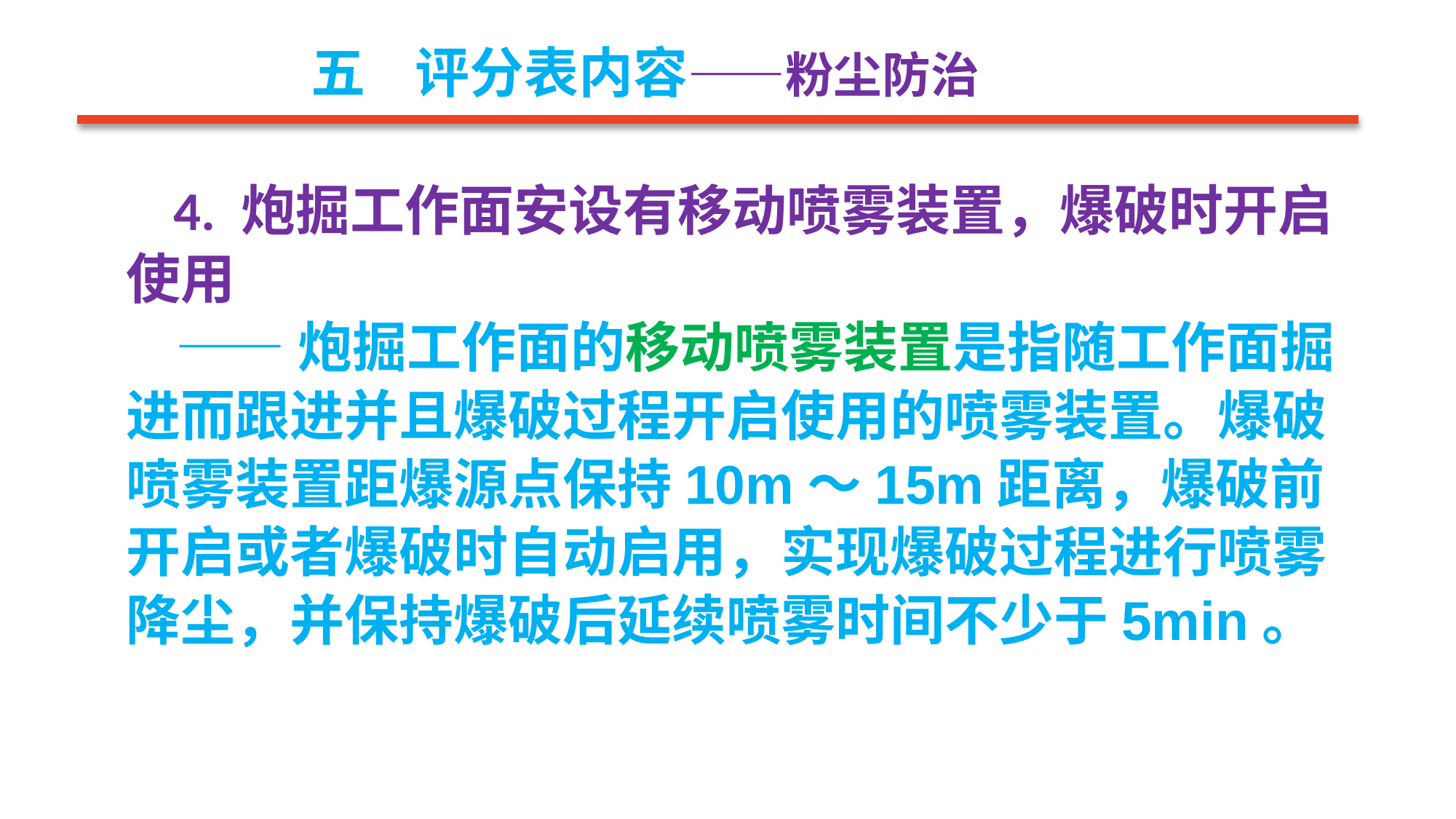

五    评分表内容——粉尘防治

    4. 炮掘工作面安设有移动喷雾装置，爆破时开启使用
    ——炮掘工作面的移动喷雾装置是指随工作面掘进而跟进并且爆破过程开启使用的喷雾装置。爆破喷雾装置距爆源点保持10m～15m距离，爆破前开启或者爆破时自动启用，实现爆破过程进行喷雾降尘，并保持爆破后延续喷雾时间不少于5min。